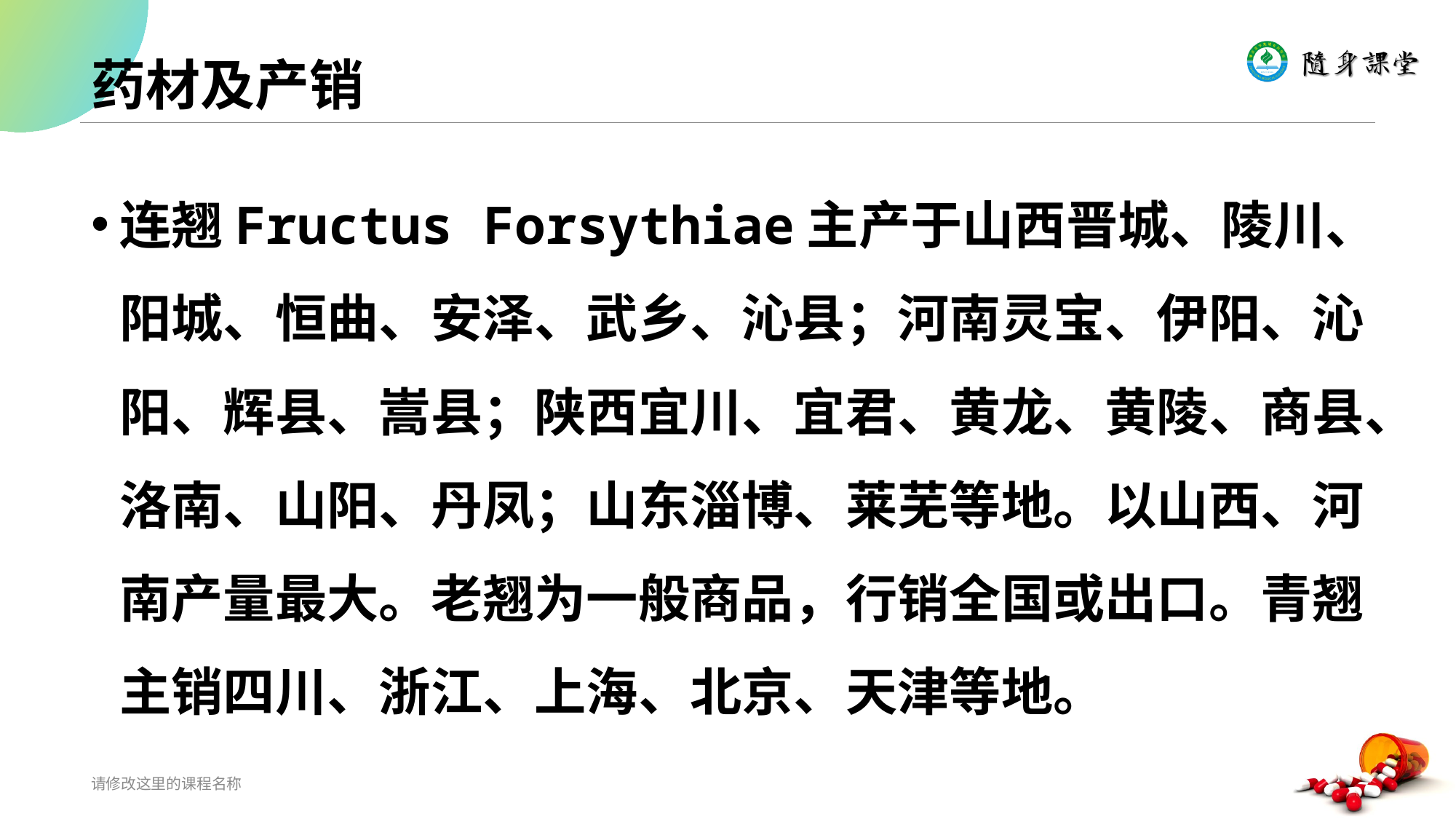

# 药材及产销
连翘Fructus Forsythiae主产于山西晋城、陵川、阳城、恒曲、安泽、武乡、沁县；河南灵宝、伊阳、沁阳、辉县、嵩县；陕西宜川、宜君、黄龙、黄陵、商县、洛南、山阳、丹凤；山东淄博、莱芜等地。以山西、河南产量最大。老翘为一般商品，行销全国或出口。青翘主销四川、浙江、上海、北京、天津等地。

请修改这里的课程名称
11